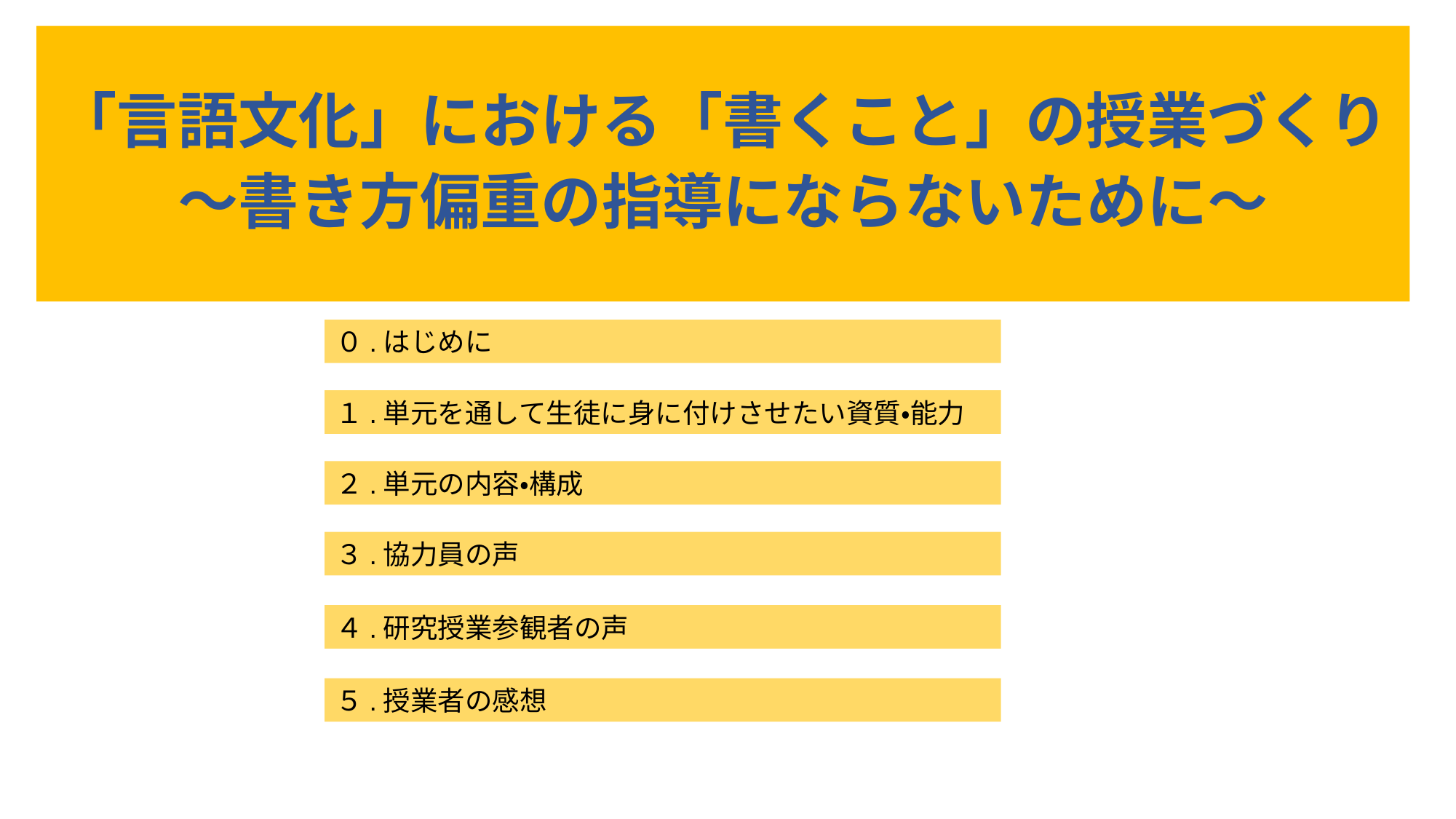

「言語文化」における「書くこと」の授業づくり
～書き方偏重の指導にならないために～
０.はじめに
１.単元を通して生徒に身に付けさせたい資質・能力

２.単元の内容・構成
３.協力員の声
４.研究授業参観者の声
５.授業者の感想